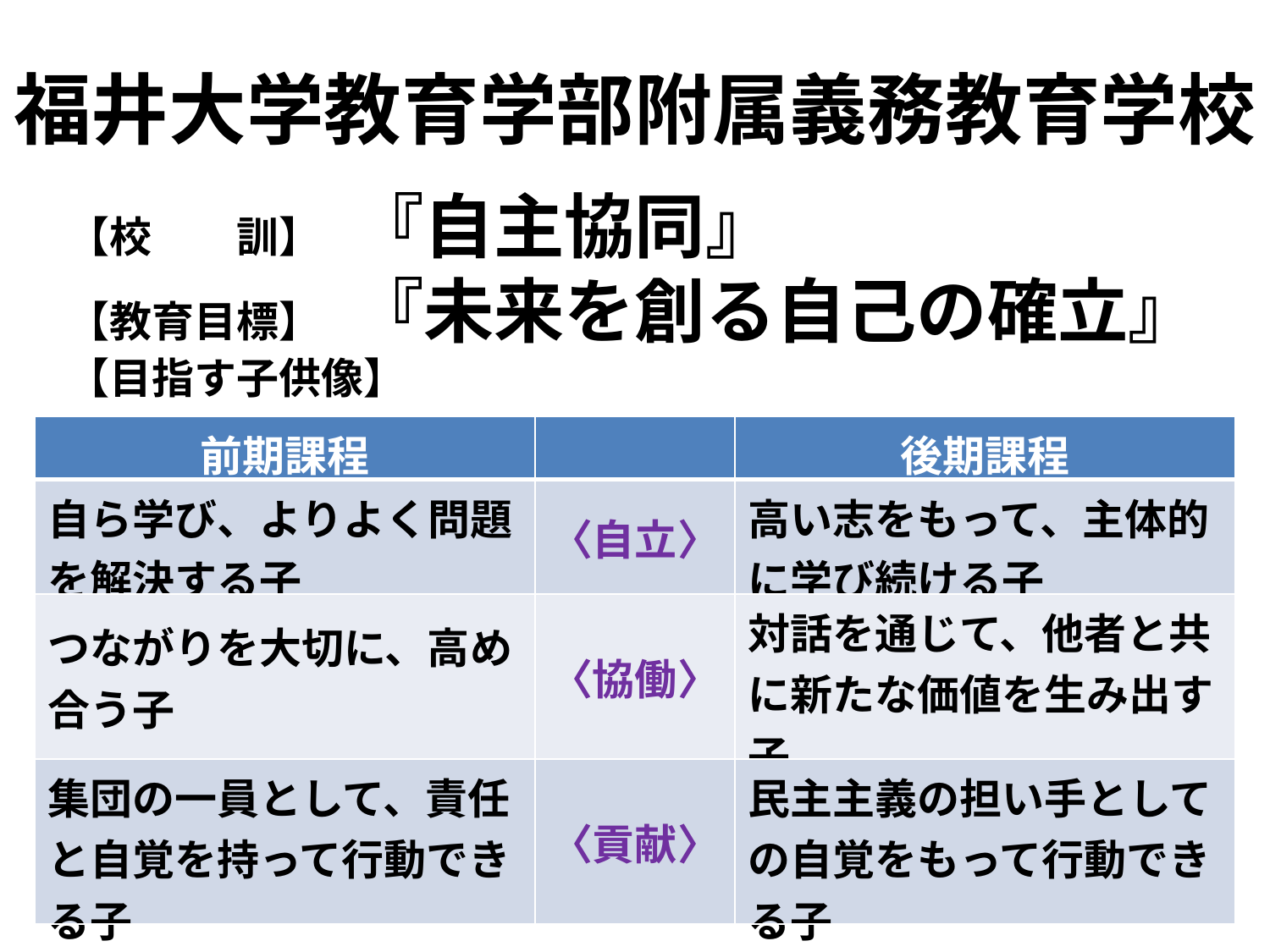

# 福井大学教育学部附属義務教育学校
【校　　訓】　『自主協同』
【教育目標】　『未来を創る自己の確立』
【目指す子供像】
| 前期課程 |  | 後期課程 |
| --- | --- | --- |
| 自ら学び、よりよく問題を解決する子 | 〈自立〉 | 高い志をもって、主体的に学び続ける子 |
| つながりを大切に、高め合う子 | 〈協働〉 | 対話を通じて、他者と共に新たな価値を生み出す子 |
| 集団の一員として、責任と自覚を持って行動できる子 | 〈貢献〉 | 民主主義の担い手としての自覚をもって行動できる子 |